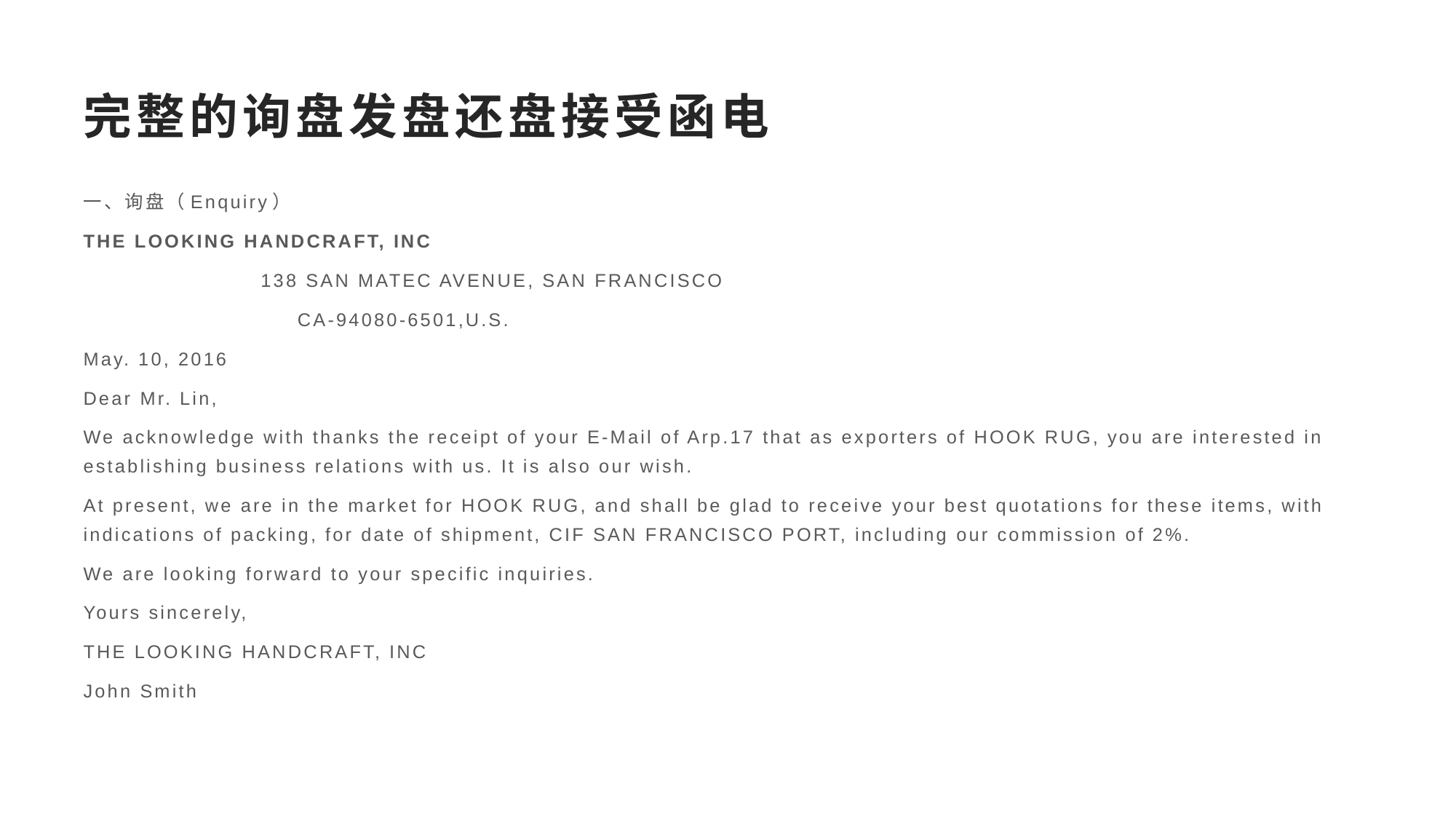

# 完整的询盘发盘还盘接受函电
一、询盘（Enquiry）
THE LOOKING HANDCRAFT, INC
	              138 SAN MATEC AVENUE, SAN FRANCISCO
	                   CA-94080-6501,U.S.
May. 10, 2016
Dear Mr. Lin,
We acknowledge with thanks the receipt of your E-Mail of Arp.17 that as exporters of HOOK RUG, you are interested in establishing business relations with us. It is also our wish.
At present, we are in the market for HOOK RUG, and shall be glad to receive your best quotations for these items, with indications of packing, for date of shipment, CIF SAN FRANCISCO PORT, including our commission of 2%.
We are looking forward to your specific inquiries.
Yours sincerely,
THE LOOKING HANDCRAFT, INC
John Smith